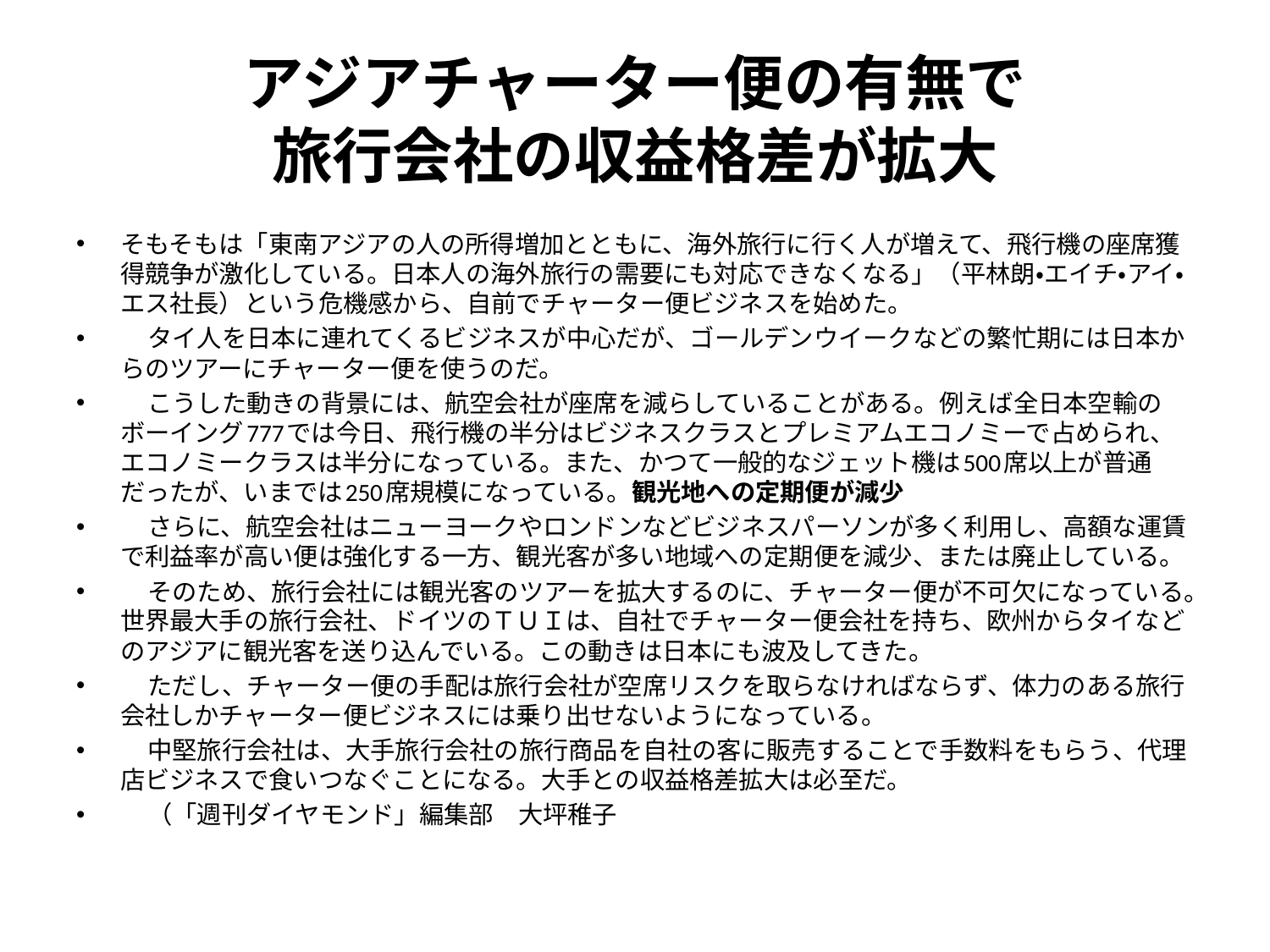

# アジアチャーター便の有無で 旅行会社の収益格差が拡大
そもそもは「東南アジアの人の所得増加とともに、海外旅行に行く人が増えて、飛行機の座席獲得競争が激化している。日本人の海外旅行の需要にも対応できなくなる」（平林朗・エイチ・アイ・エス社長）という危機感から、自前でチャーター便ビジネスを始めた。
 タイ人を日本に連れてくるビジネスが中心だが、ゴールデンウイークなどの繁忙期には日本からのツアーにチャーター便を使うのだ。
 こうした動きの背景には、航空会社が座席を減らしていることがある。例えば全日本空輸のボーイング777では今日、飛行機の半分はビジネスクラスとプレミアムエコノミーで占められ、エコノミークラスは半分になっている。また、かつて一般的なジェット機は500席以上が普通だったが、いまでは250席規模になっている。観光地への定期便が減少
 さらに、航空会社はニューヨークやロンドンなどビジネスパーソンが多く利用し、高額な運賃で利益率が高い便は強化する一方、観光客が多い地域への定期便を減少、または廃止している。
 そのため、旅行会社には観光客のツアーを拡大するのに、チャーター便が不可欠になっている。世界最大手の旅行会社、ドイツのＴＵＩは、自社でチャーター便会社を持ち、欧州からタイなどのアジアに観光客を送り込んでいる。この動きは日本にも波及してきた。
 ただし、チャーター便の手配は旅行会社が空席リスクを取らなければならず、体力のある旅行会社しかチャーター便ビジネスには乗り出せないようになっている。
 中堅旅行会社は、大手旅行会社の旅行商品を自社の客に販売することで手数料をもらう、代理店ビジネスで食いつなぐことになる。大手との収益格差拡大は必至だ。
 （「週刊ダイヤモンド」編集部 大坪稚子